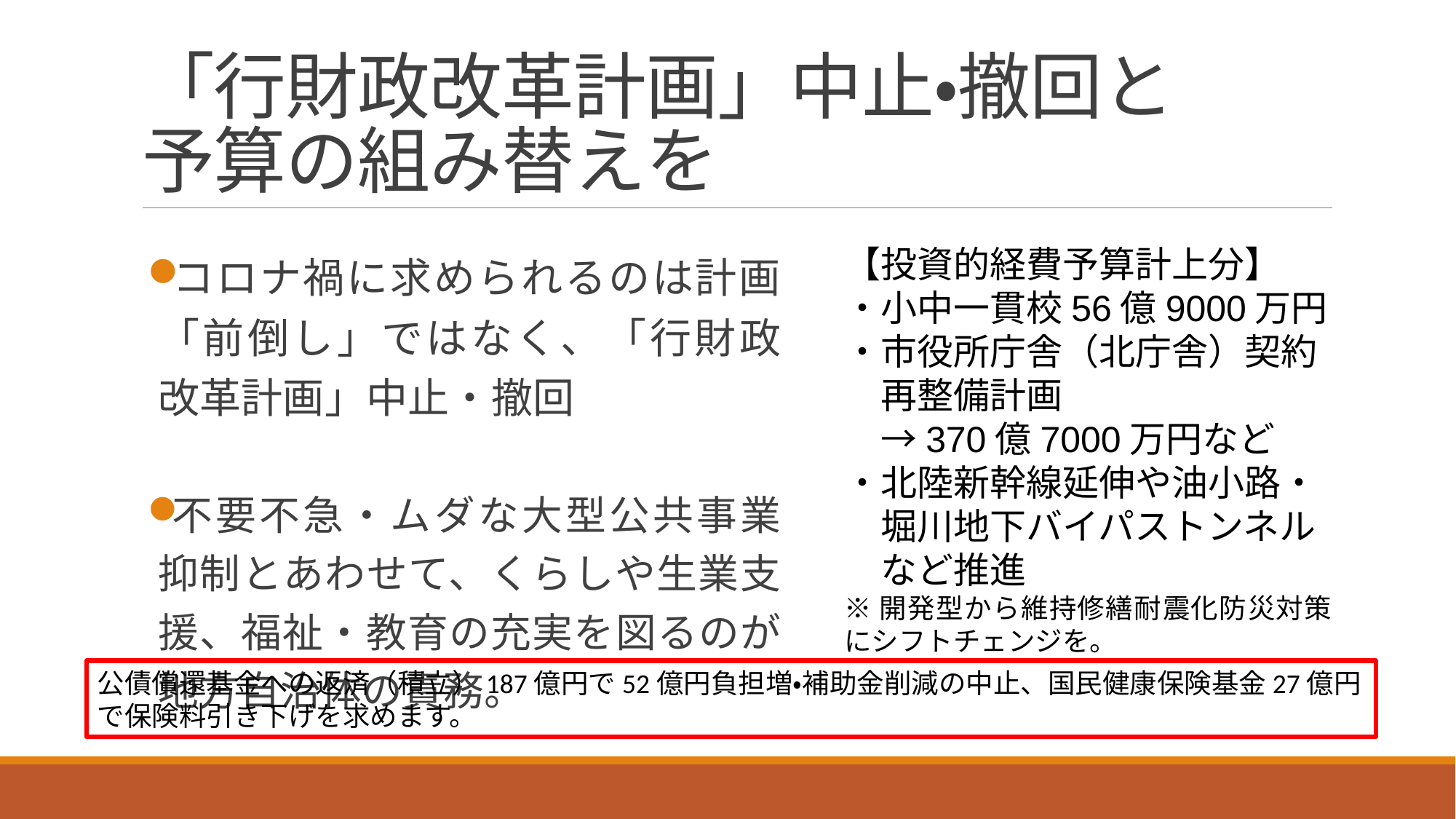

# 「行財政改革計画」中止・撤回と 予算の組み替えを
コロナ禍に求められるのは計画「前倒し」ではなく、「行財政改革計画」中止・撤回

不要不急・ムダな大型公共事業抑制とあわせて、くらしや生業支援、福祉・教育の充実を図るのが地方自治体の責務。
【投資的経費予算計上分】
・小中一貫校56億9000万円
・市役所庁舎（北庁舎）契約
　再整備計画
　→370億7000万円など
・北陸新幹線延伸や油小路・
　堀川地下バイパストンネル
　など推進
※開発型から維持修繕耐震化防災対策にシフトチェンジを。

公債償還基金への返済（積立）187億円で52億円負担増・補助金削減の中止、国民健康保険基金27億円で保険料引き下げを求めます。